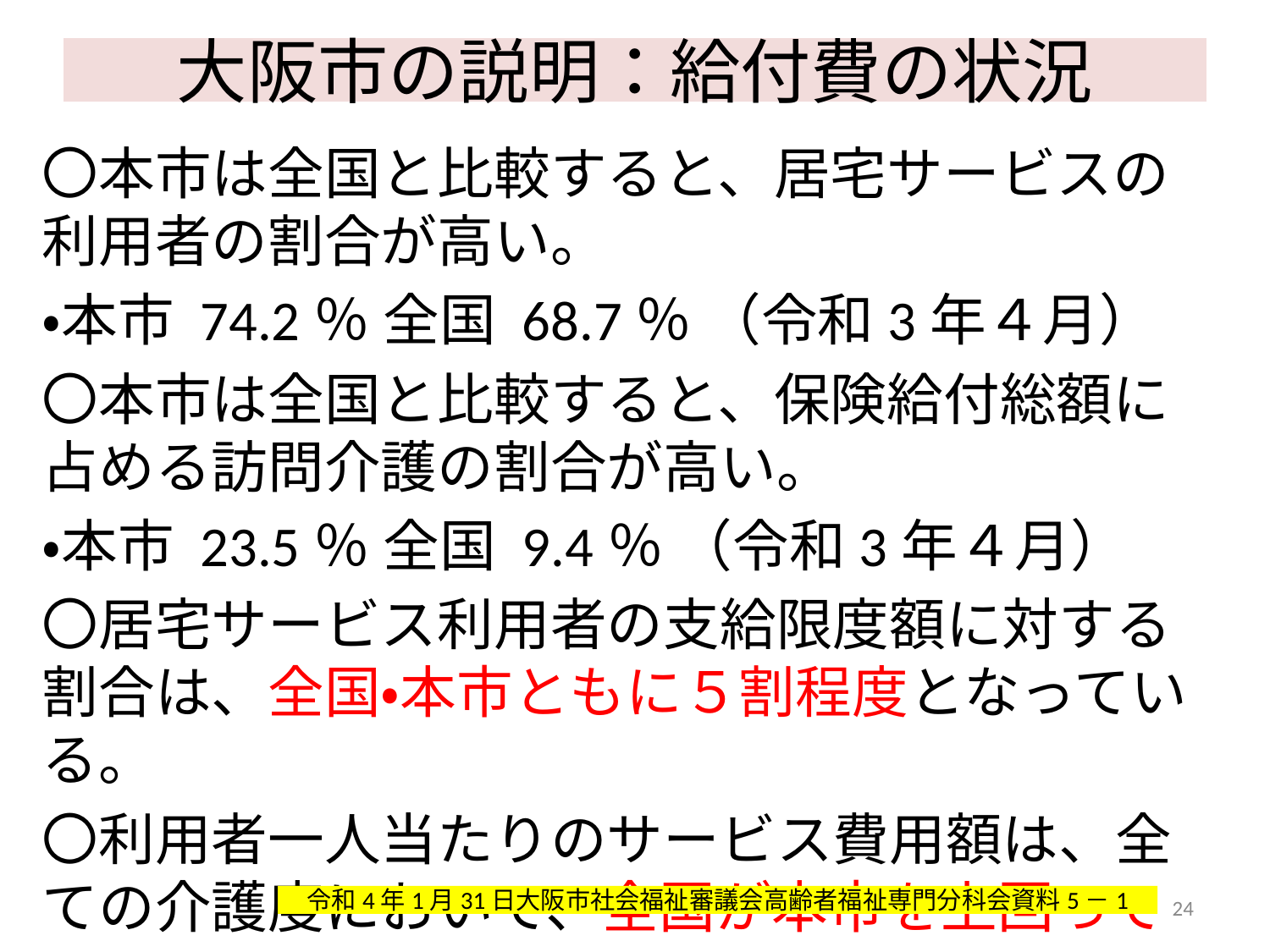

# 大阪市の説明：給付費の状況
〇本市は全国と比較すると、居宅サービスの利用者の割合が高い。
・本市 74.2％ 全国 68.7％ （令和3年４月）
〇本市は全国と比較すると、保険給付総額に占める訪問介護の割合が高い。
・本市 23.5％ 全国 9.4％ （令和3年４月）
〇居宅サービス利用者の支給限度額に対する割合は、全国・本市ともに５割程度となっている。
〇利用者一人当たりのサービス費用額は、全ての介護度において、全国が本市を上回っている。

24
令和4年1月31日大阪市社会福祉審議会高齢者福祉専門分科会資料5－1